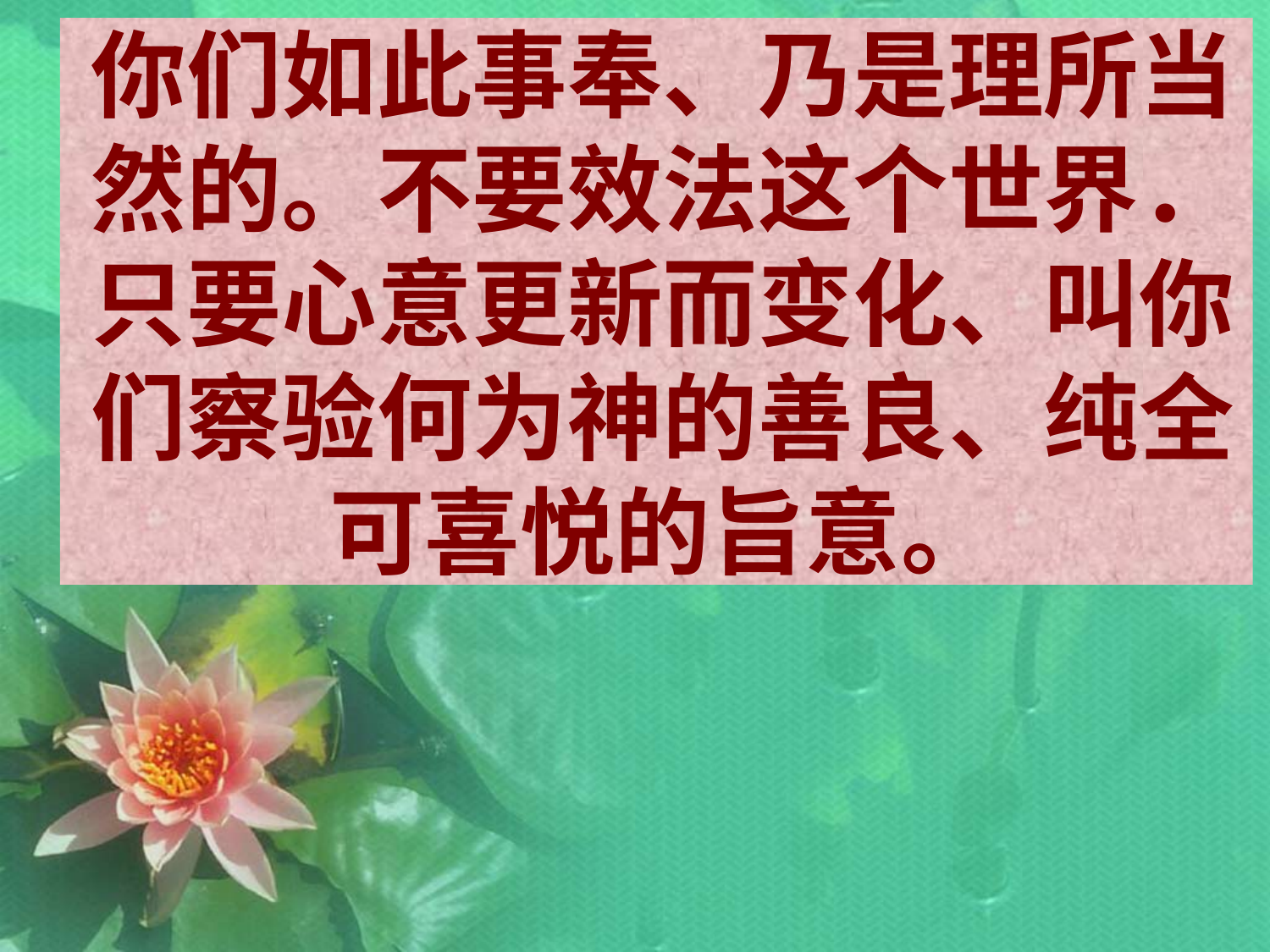

你们如此事奉、乃是理所当然的。不要效法这个世界．只要心意更新而变化、叫你们察验何为神的善良、纯全可喜悦的旨意。